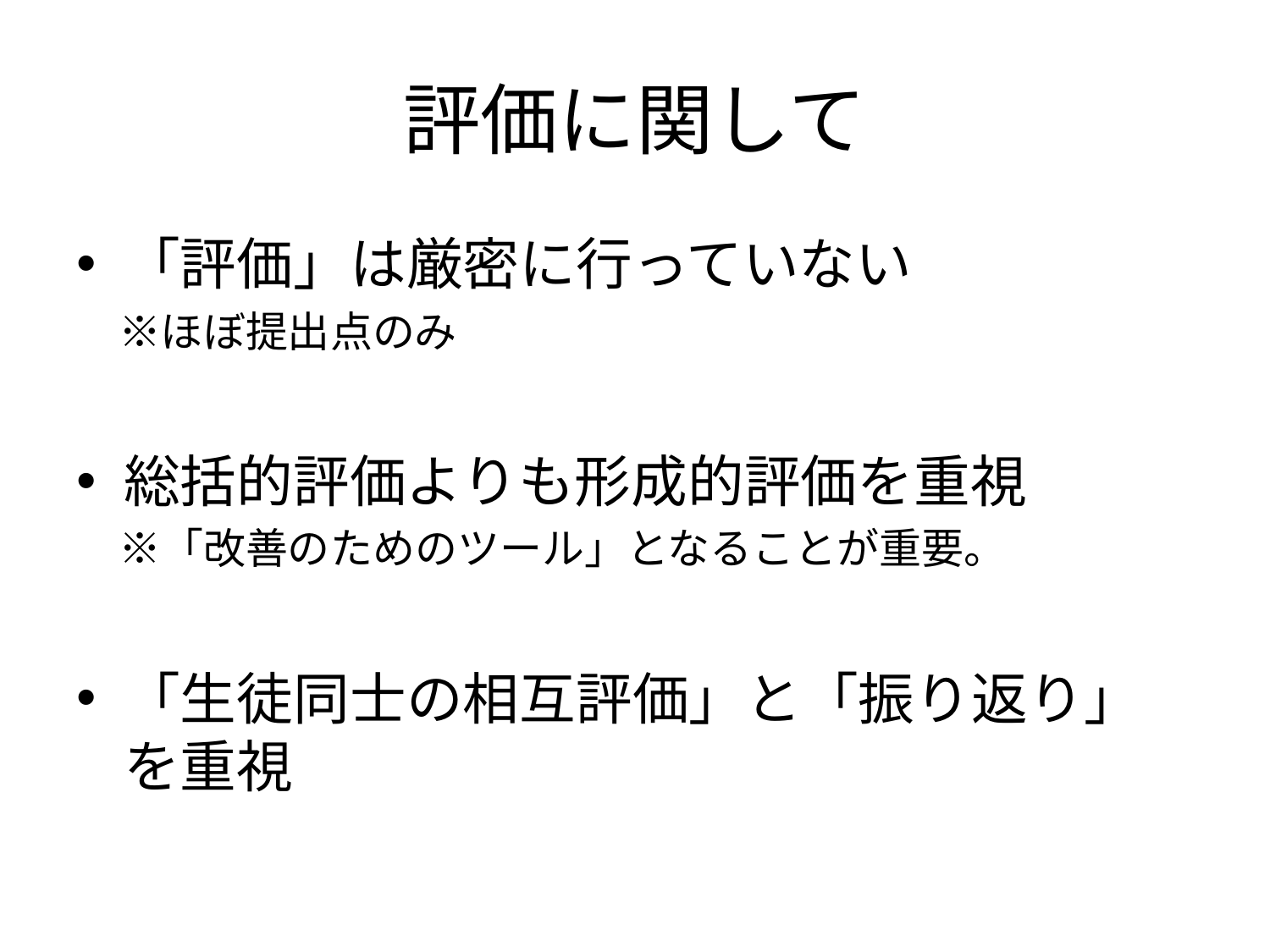

# 評価に関して
「評価」は厳密に行っていない
　※ほぼ提出点のみ

総括的評価よりも形成的評価を重視
　※「改善のためのツール」となることが重要。

「生徒同士の相互評価」と「振り返り」を重視